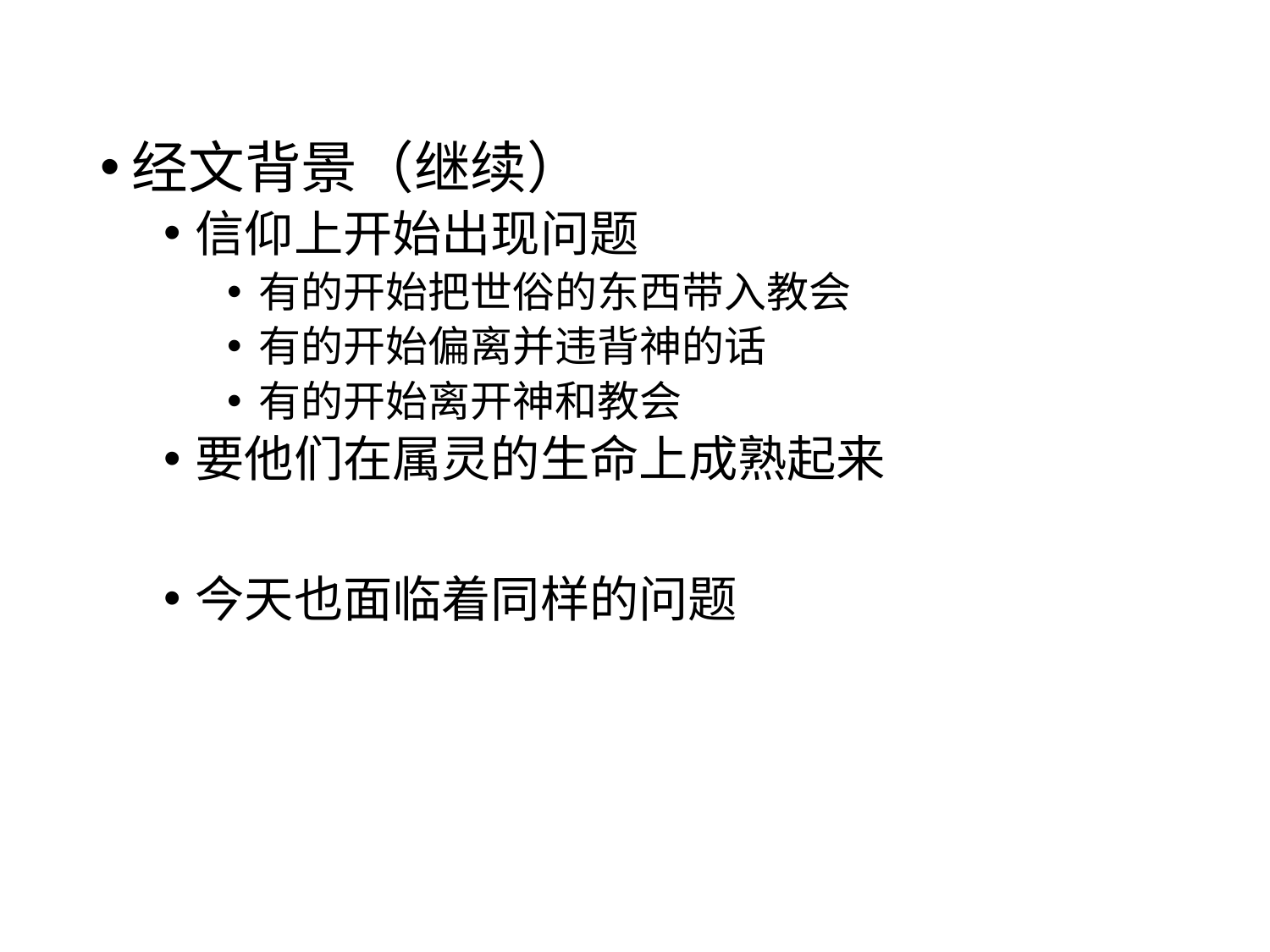

#
经文背景（继续）
信仰上开始出现问题
有的开始把世俗的东西带入教会
有的开始偏离并违背神的话
有的开始离开神和教会
要他们在属灵的生命上成熟起来

今天也面临着同样的问题